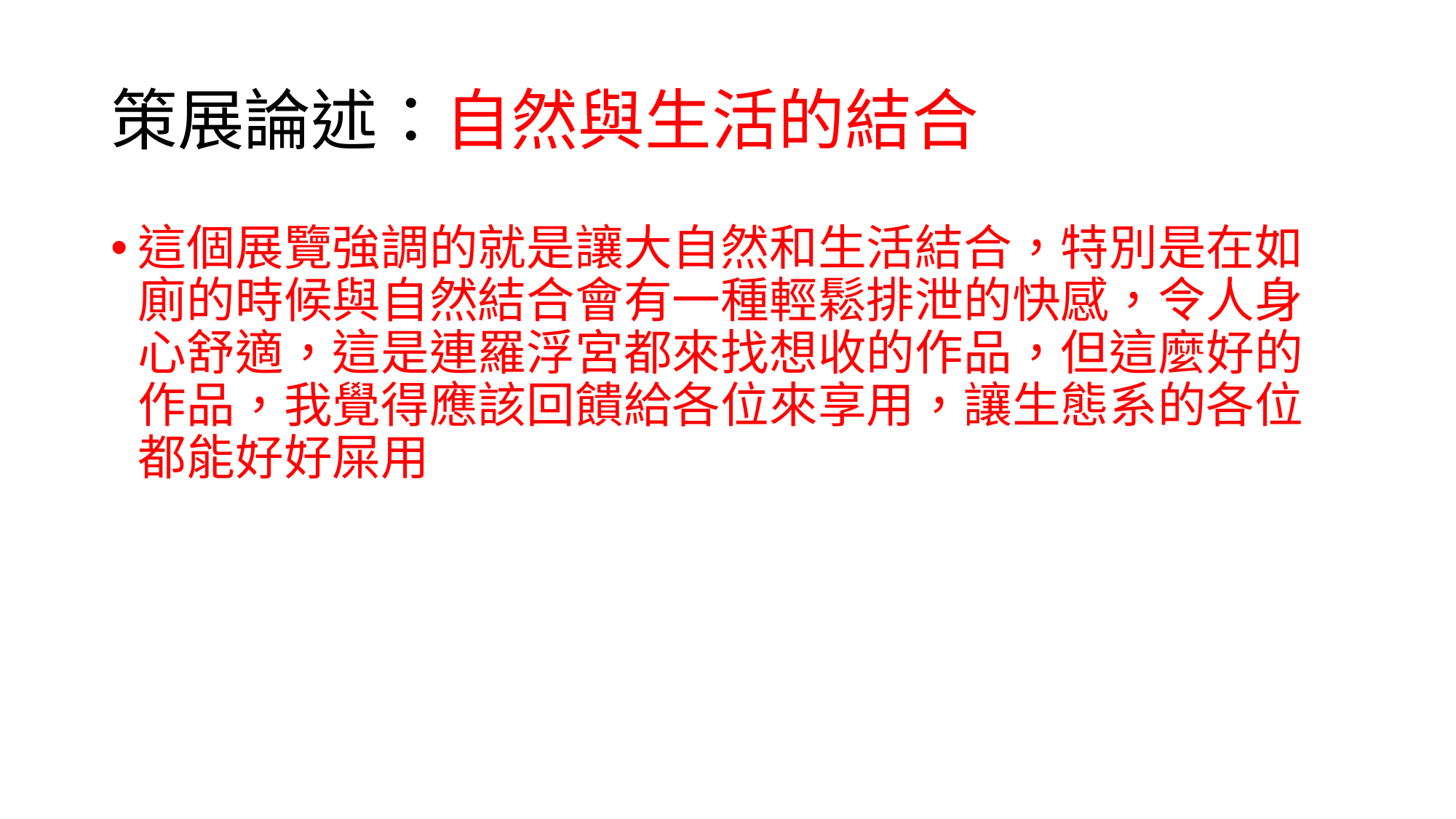

# 策展論述：自然與生活的結合
這個展覽強調的就是讓大自然和生活結合，特別是在如廁的時候與自然結合會有一種輕鬆排泄的快感，令人身心舒適，這是連羅浮宮都來找想收的作品，但這麼好的作品，我覺得應該回饋給各位來享用，讓生態系的各位都能好好屎用